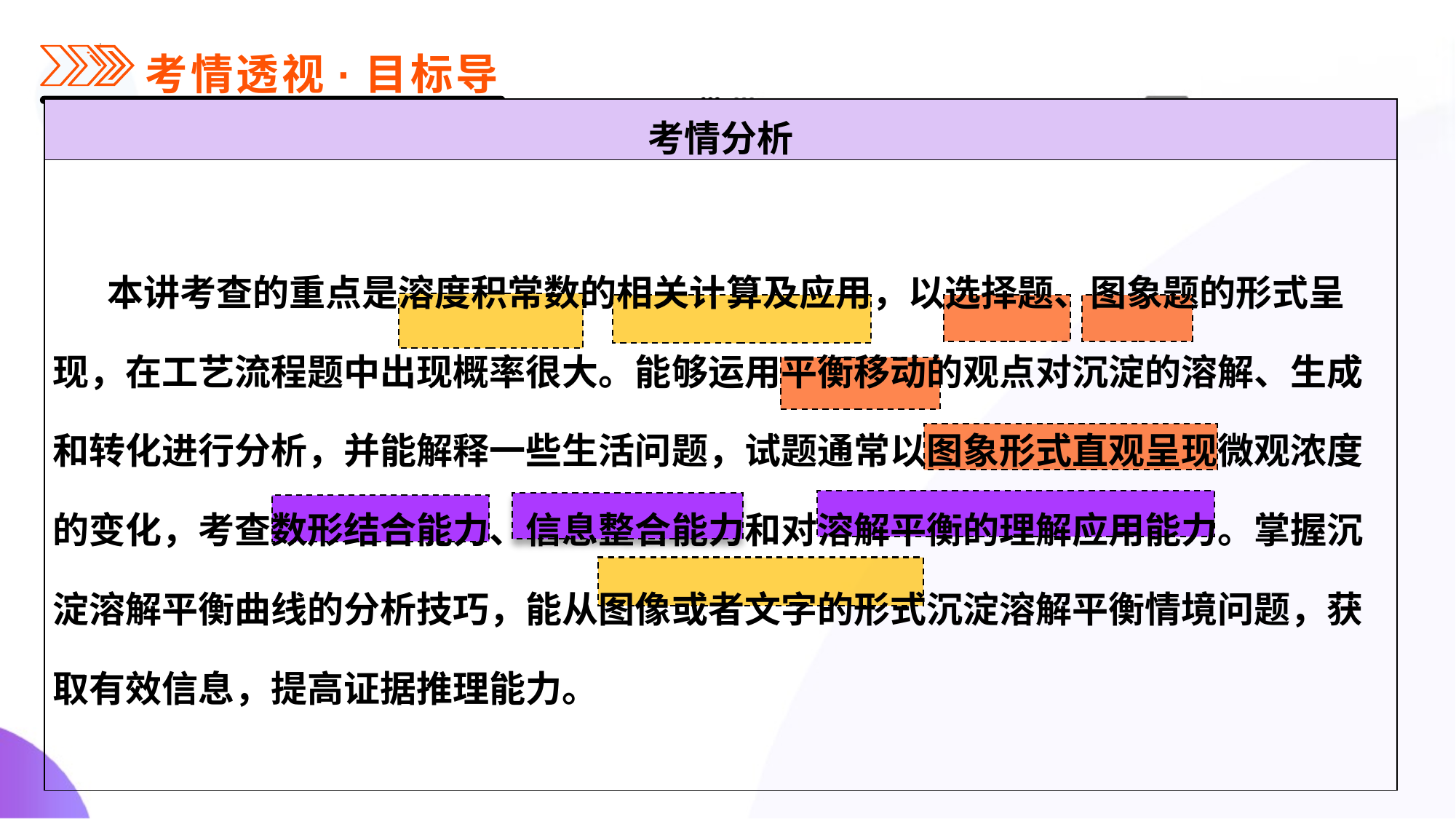

| 考情分析 |
| --- |
| 本讲考查的重点是溶度积常数的相关计算及应用，以选择题、图象题的形式呈现，在工艺流程题中出现概率很大。能够运用平衡移动的观点对沉淀的溶解、生成和转化进行分析，并能解释一些生活问题，试题通常以图象形式直观呈现微观浓度的变化，考查数形结合能力、信息整合能力和对溶解平衡的理解应用能力。掌握沉淀溶解平衡曲线的分析技巧，能从图像或者文字的形式沉淀溶解平衡情境问题，获取有效信息，提高证据推理能力。 |